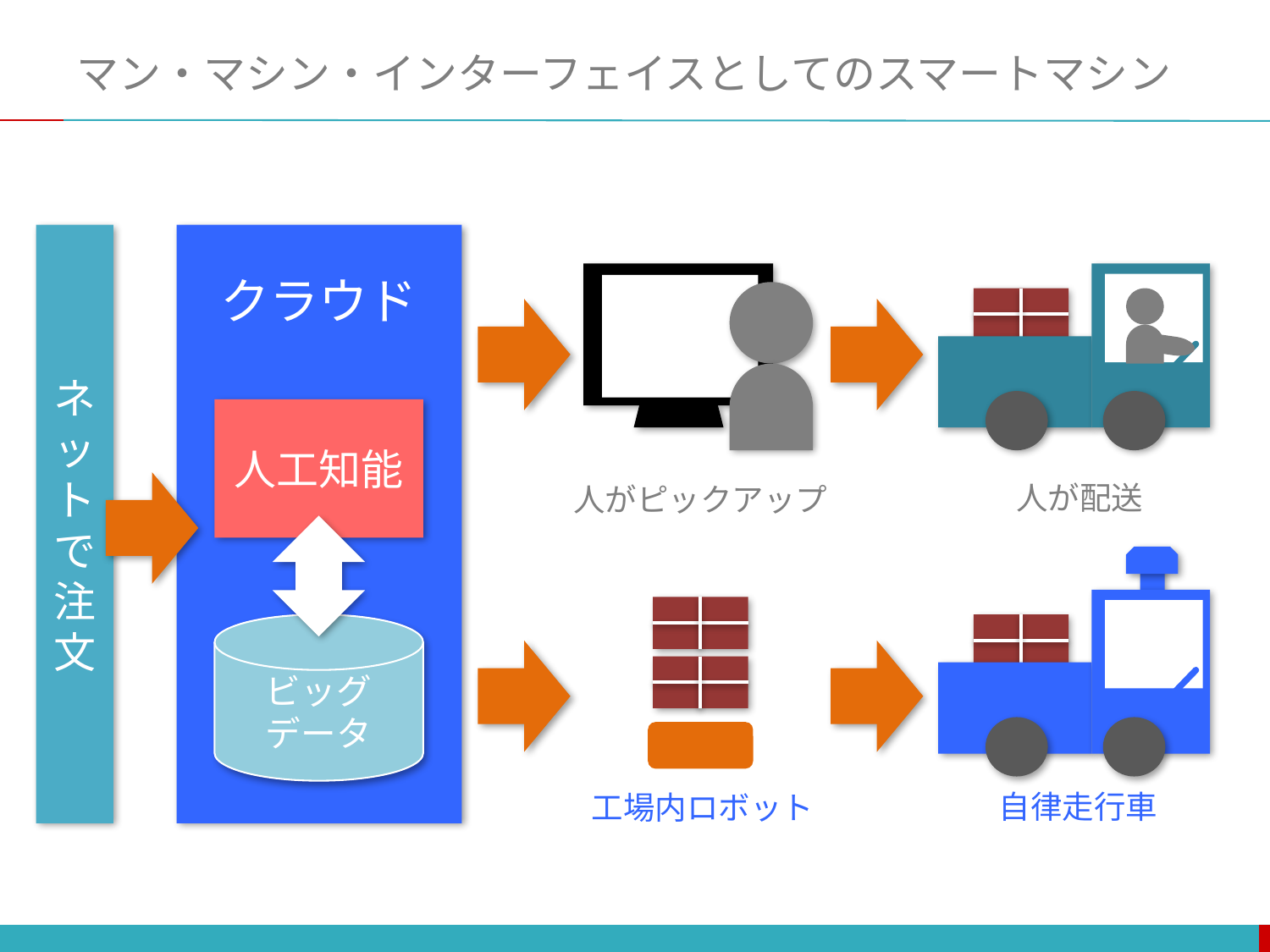

# マン・マシン・インターフェイスとしてのスマートマシン
ネットで注文

クラウド
人工知能

ビッグ
データ

人が配送
人がピックアップ

自律走行車
工場内ロボット